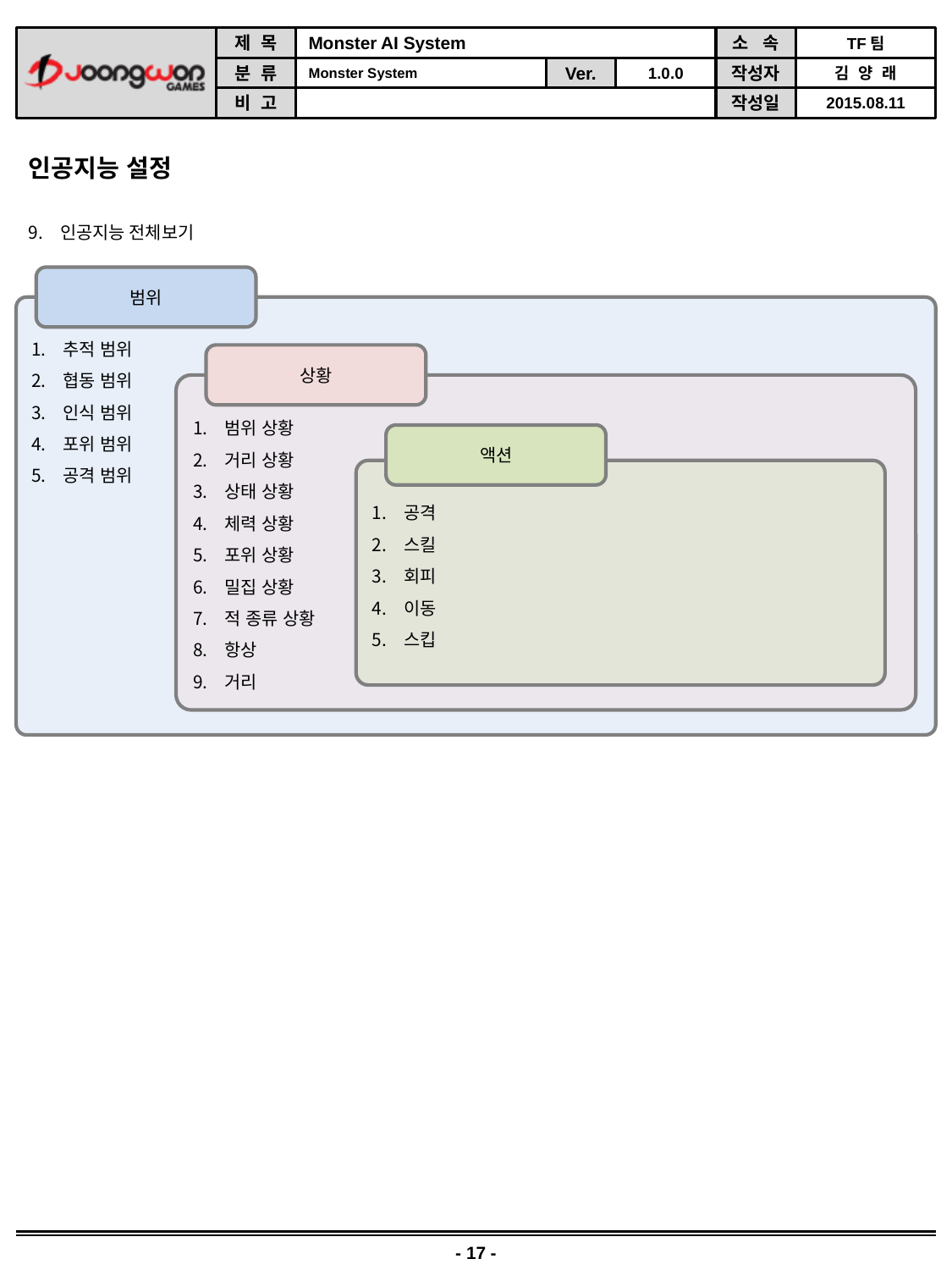

인공지능 설정
인공지능 전체보기

범위

추적 범위
협동 범위
인식 범위
포위 범위
공격 범위
상황

범위 상황
거리 상황
상태 상황
체력 상황
포위 상황
밀집 상황
적 종류 상황
항상
거리
액션

공격
스킬
회피
이동
스킵
- 17 -